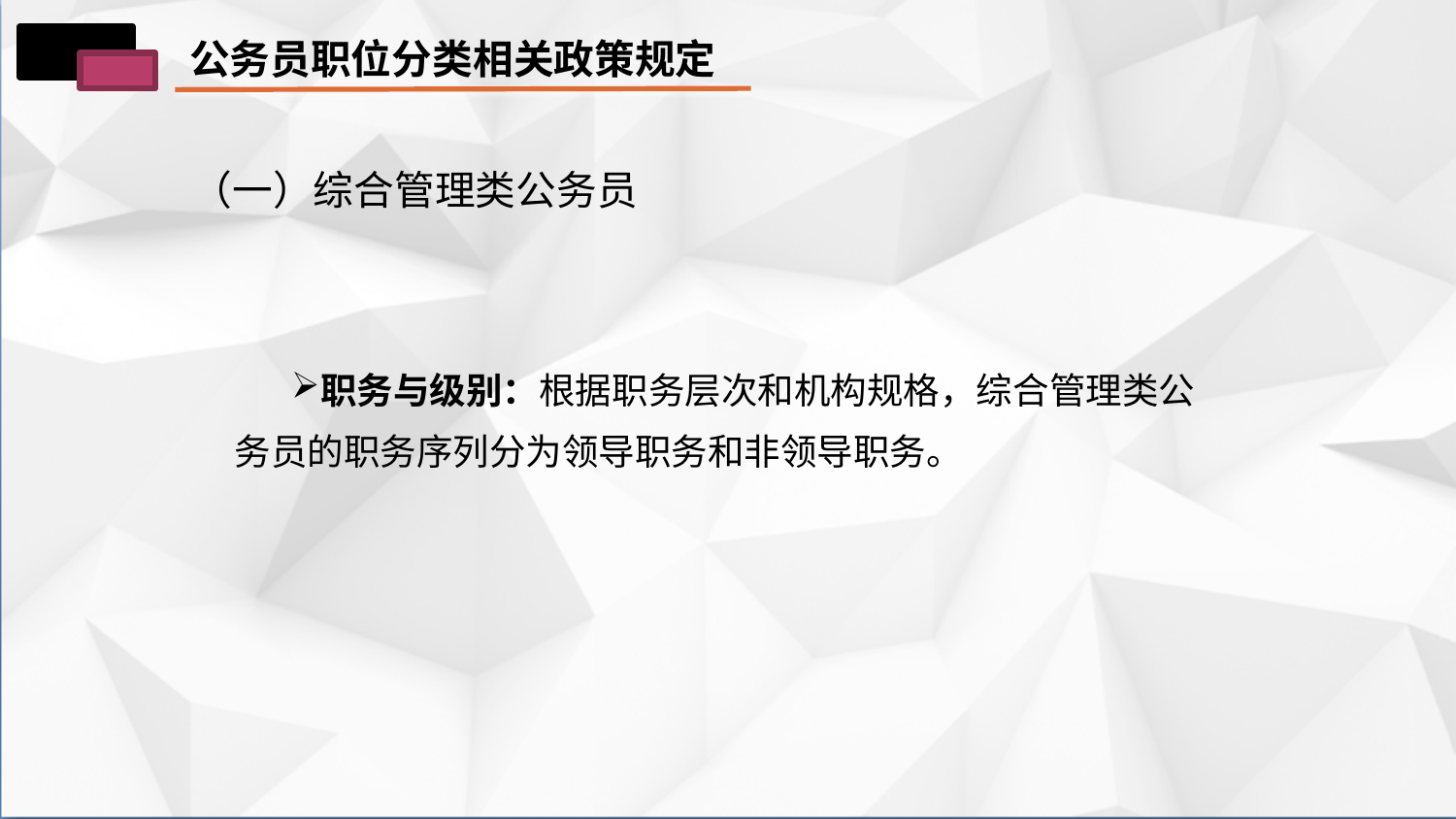

公务员职位分类相关政策规定

（一）综合管理类公务员

职务与级别：根据职务层次和机构规格，综合管理类公  务员的职务序列分为领导职务和非领导职务。